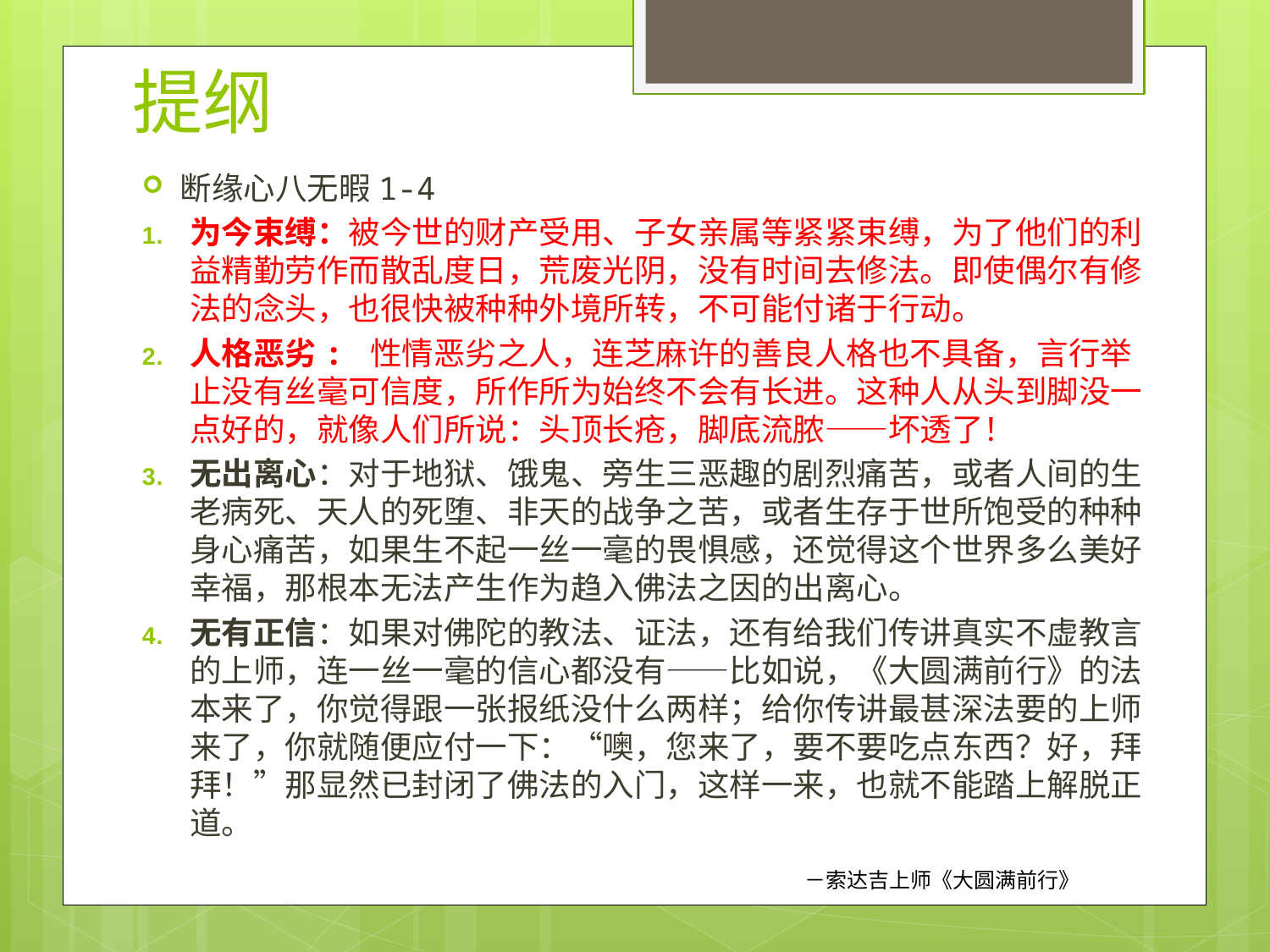

# 提纲
断缘心八无暇1-4
为今束缚：被今世的财产受用、子女亲属等紧紧束缚，为了他们的利益精勤劳作而散乱度日，荒废光阴，没有时间去修法。即使偶尔有修法的念头，也很快被种种外境所转，不可能付诸于行动。
人格恶劣: 性情恶劣之人，连芝麻许的善良人格也不具备，言行举止没有丝毫可信度，所作所为始终不会有长进。这种人从头到脚没一点好的，就像人们所说：头顶长疮，脚底流脓——坏透了！
无出离心：对于地狱、饿鬼、旁生三恶趣的剧烈痛苦，或者人间的生老病死、天人的死堕、非天的战争之苦，或者生存于世所饱受的种种身心痛苦，如果生不起一丝一毫的畏惧感，还觉得这个世界多么美好幸福，那根本无法产生作为趋入佛法之因的出离心。
无有正信：如果对佛陀的教法、证法，还有给我们传讲真实不虚教言的上师，连一丝一毫的信心都没有——比如说，《大圆满前行》的法本来了，你觉得跟一张报纸没什么两样；给你传讲最甚深法要的上师来了，你就随便应付一下：“噢，您来了，要不要吃点东西？好，拜拜！”那显然已封闭了佛法的入门，这样一来，也就不能踏上解脱正道。

－索达吉上师《大圆满前行》